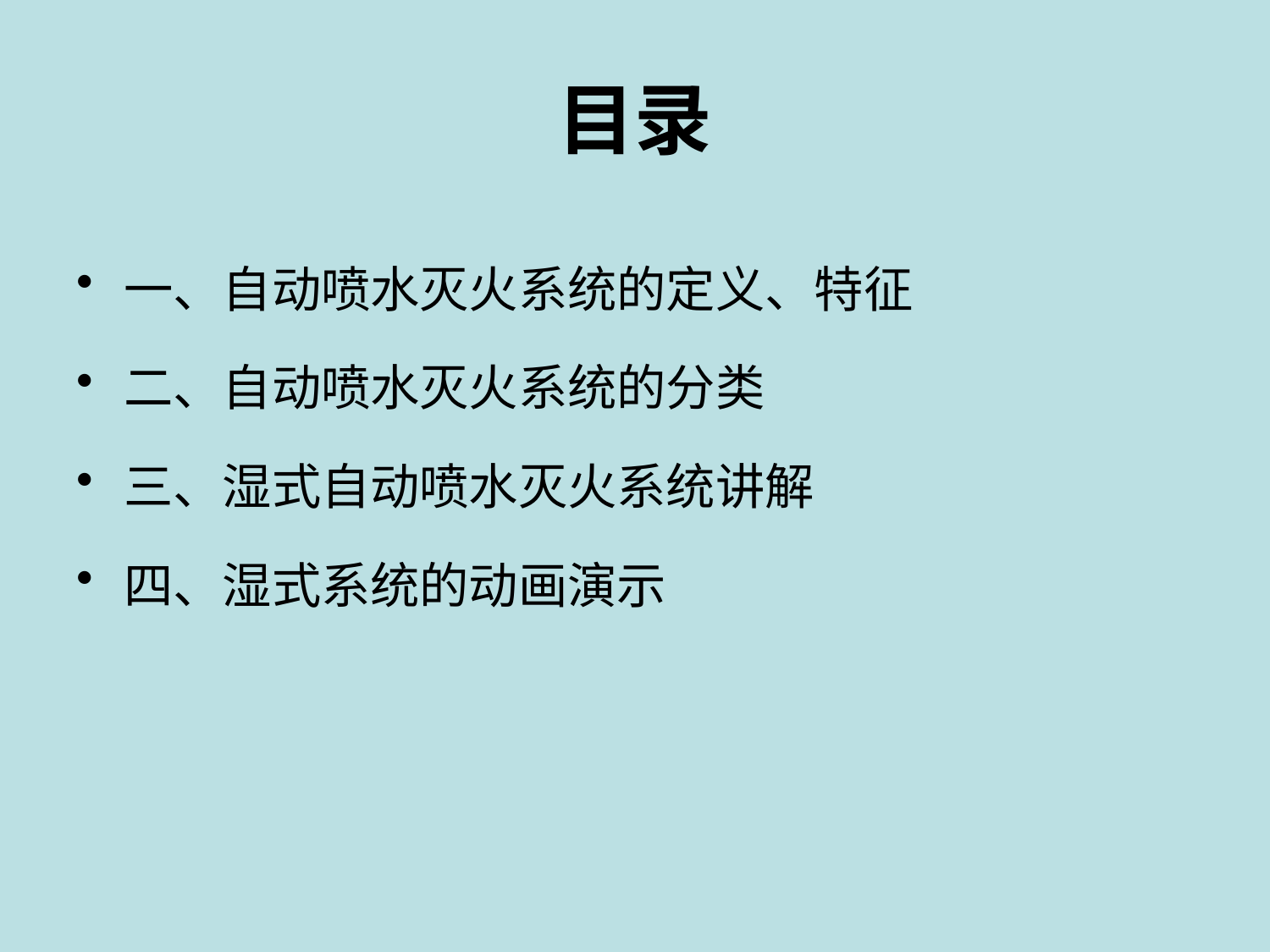

# 目录
一、自动喷水灭火系统的定义、特征
二、自动喷水灭火系统的分类
三、湿式自动喷水灭火系统讲解
四、湿式系统的动画演示